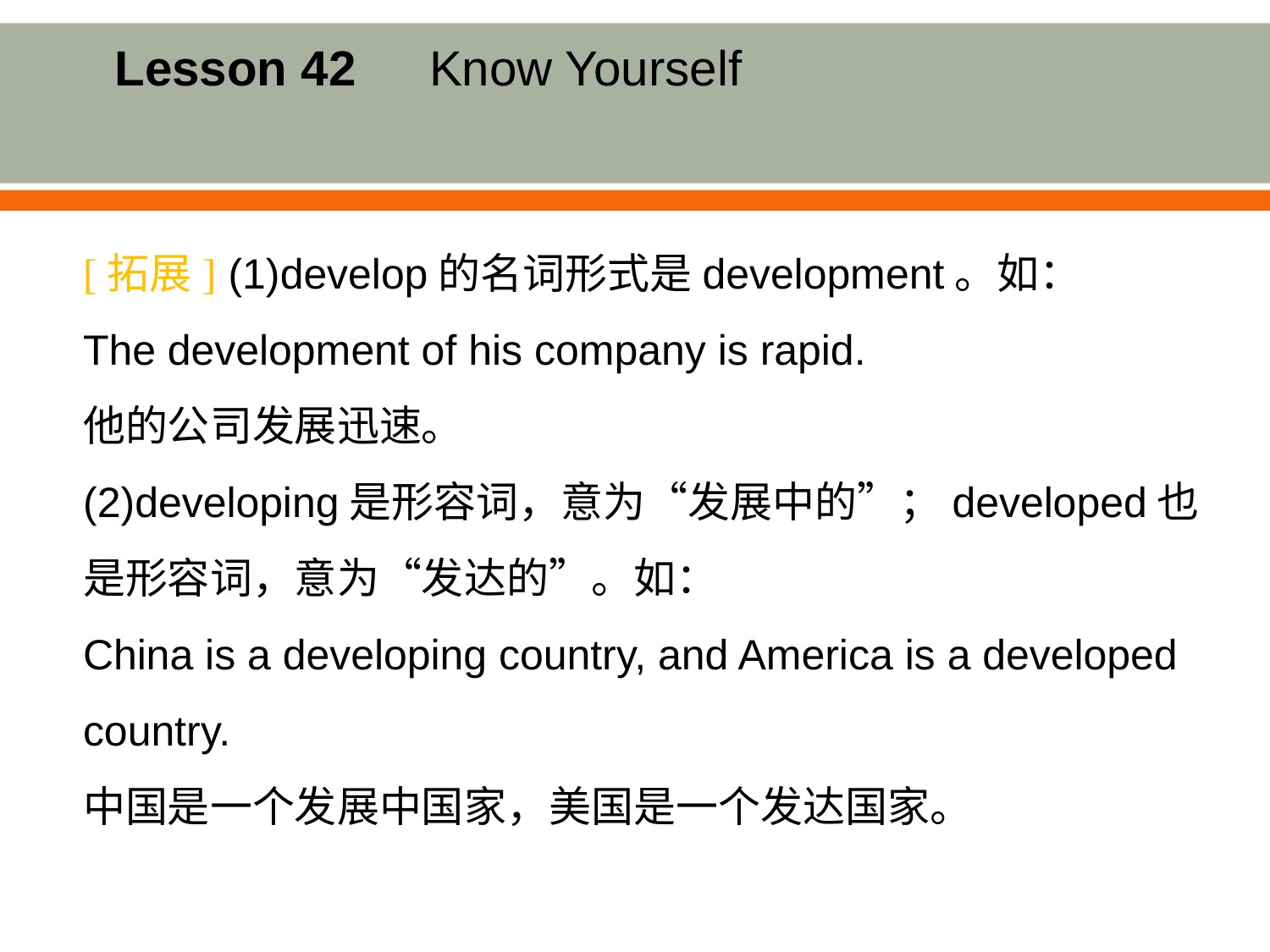

Lesson 42　Know Yourself
[拓展] (1)develop的名词形式是development。如：
The development of his company is rapid.
他的公司发展迅速。
(2)developing是形容词，意为“发展中的”；developed也是形容词，意为“发达的”。如：
China is a developing country, and America is a developed country.
中国是一个发展中国家，美国是一个发达国家。